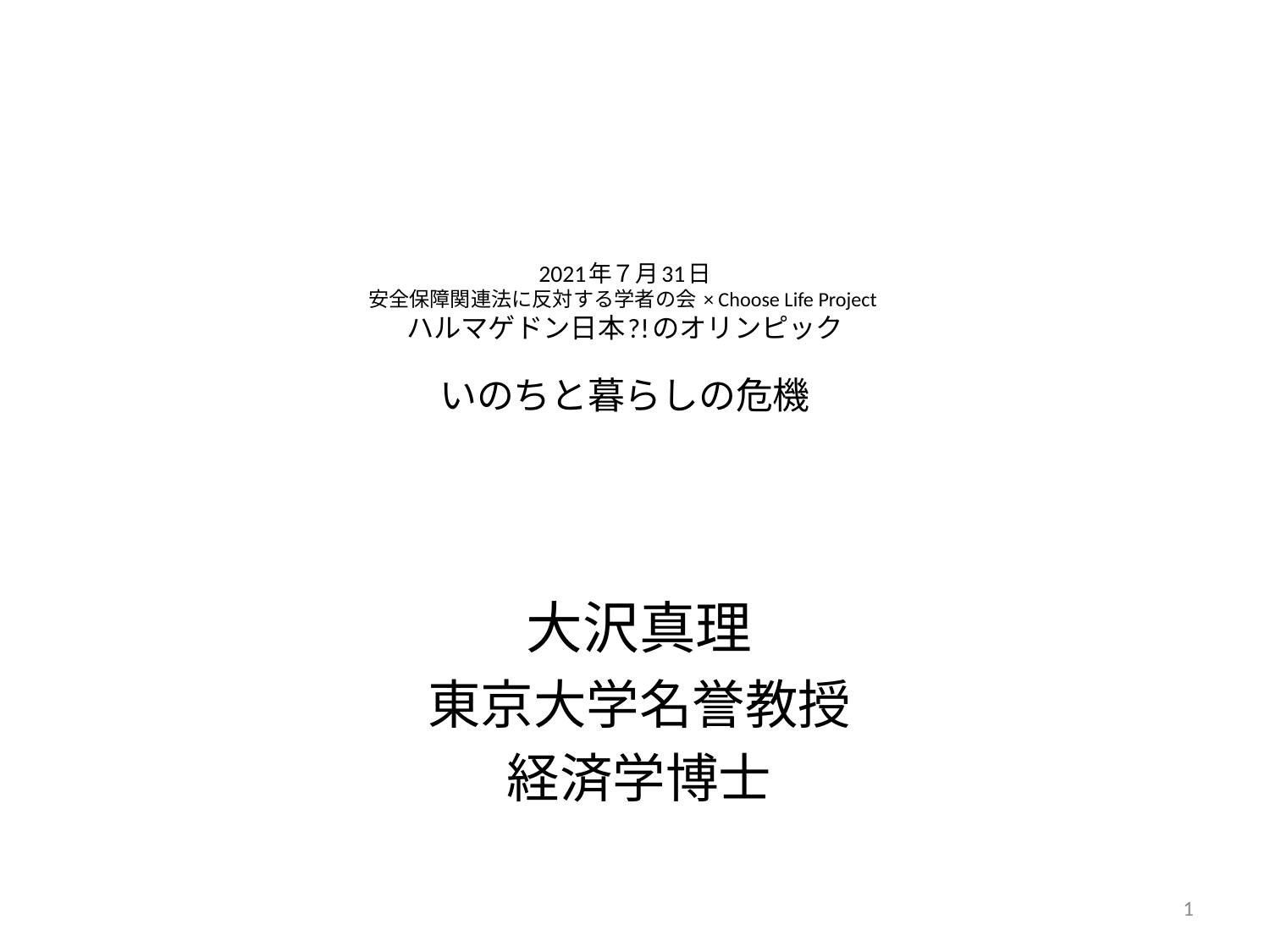

# 2021年７月31日 安全保障関連法に反対する学者の会 × Choose Life Project ハルマゲドン日本?!のオリンピック いのちと暮らしの危機
大沢真理
東京大学名誉教授
経済学博士

1